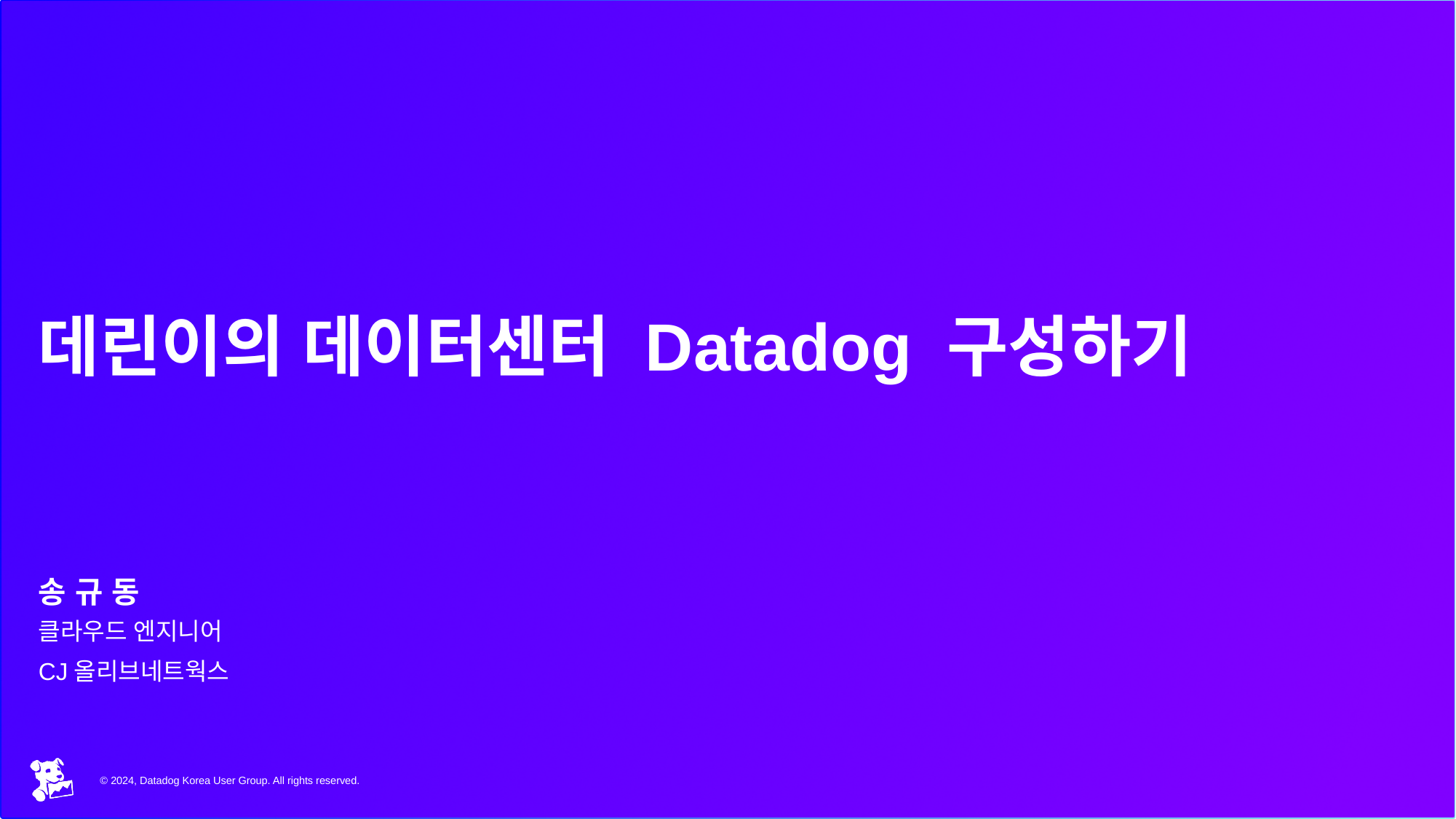

# 데린이의 데이터센터 Datadog 구성하기
송 규 동
클라우드 엔지니어
CJ올리브네트웍스